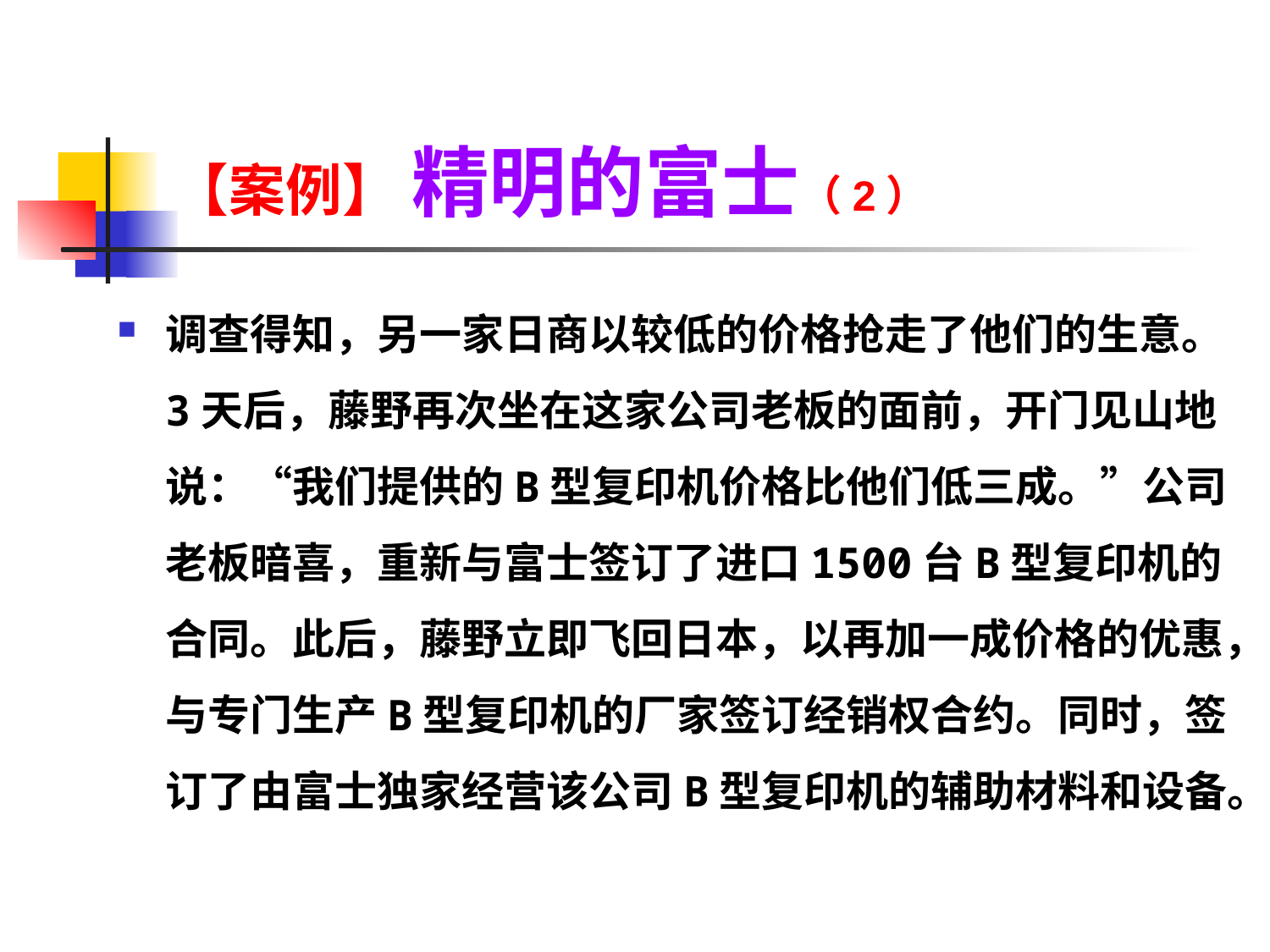

# 【案例】 精明的富士（2）
调查得知，另一家日商以较低的价格抢走了他们的生意。3天后，藤野再次坐在这家公司老板的面前，开门见山地说：“我们提供的B型复印机价格比他们低三成。”公司老板暗喜，重新与富士签订了进口1500台B型复印机的合同。此后，藤野立即飞回日本，以再加一成价格的优惠，与专门生产B型复印机的厂家签订经销权合约。同时，签订了由富士独家经营该公司B型复印机的辅助材料和设备。
61